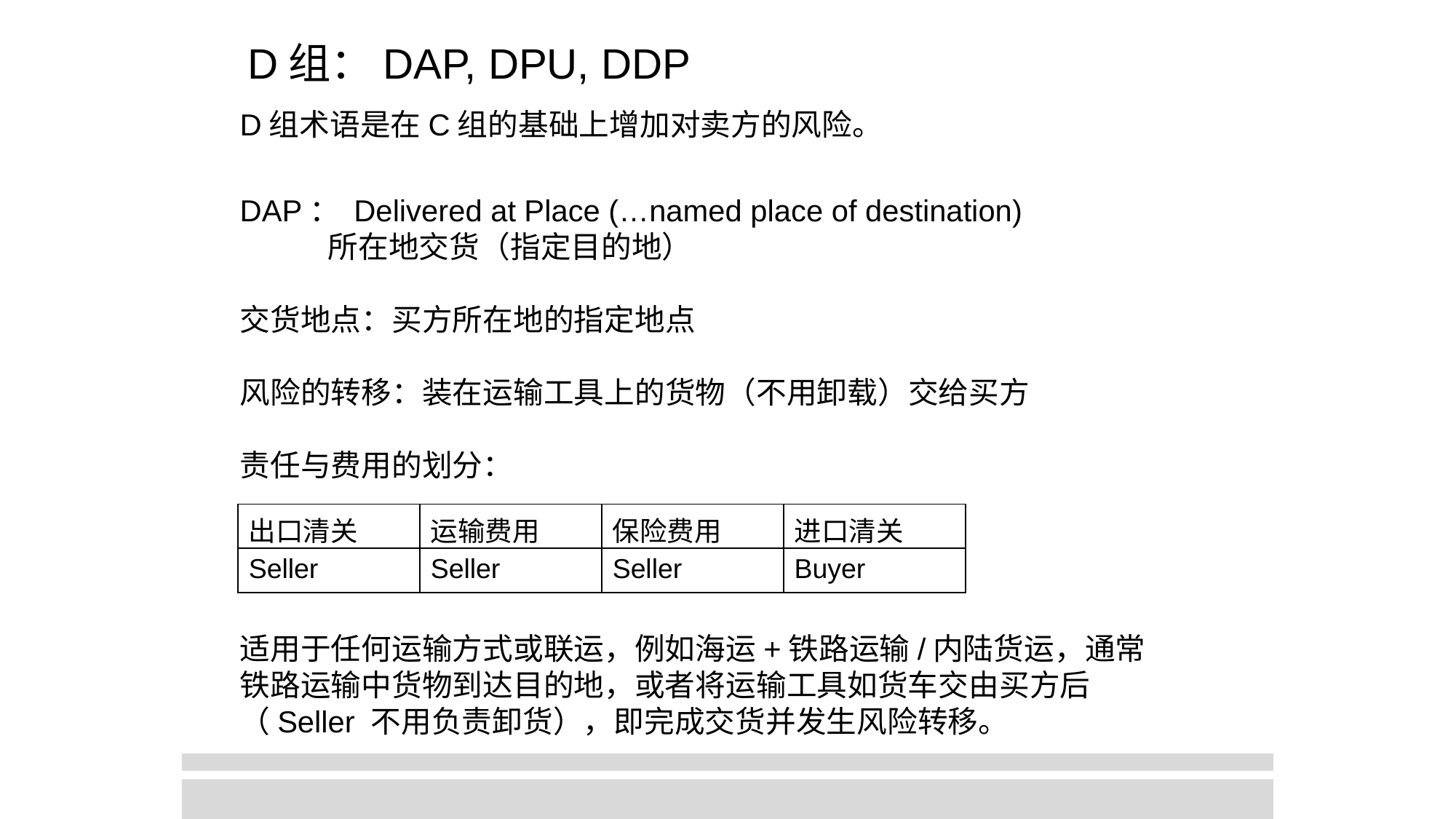

D组：DAP, DPU, DDP
D组术语是在C组的基础上增加对卖方的风险。
DAP： Delivered at Place (…named place of destination)
            所在地交货（指定目的地）

交货地点：买方所在地的指定地点

风险的转移：装在运输工具上的货物（不用卸载）交给买方

责任与费用的划分：

| 出口清关 | 运输费用 | 保险费用 | 进口清关 |
| --- | --- | --- | --- |
| Seller | Seller | Seller | Buyer |
适用于任何运输方式或联运，例如海运+铁路运输/内陆货运，通常铁路运输中货物到达目的地，或者将运输工具如货车交由买方后（Seller 不用负责卸货），即完成交货并发生风险转移。